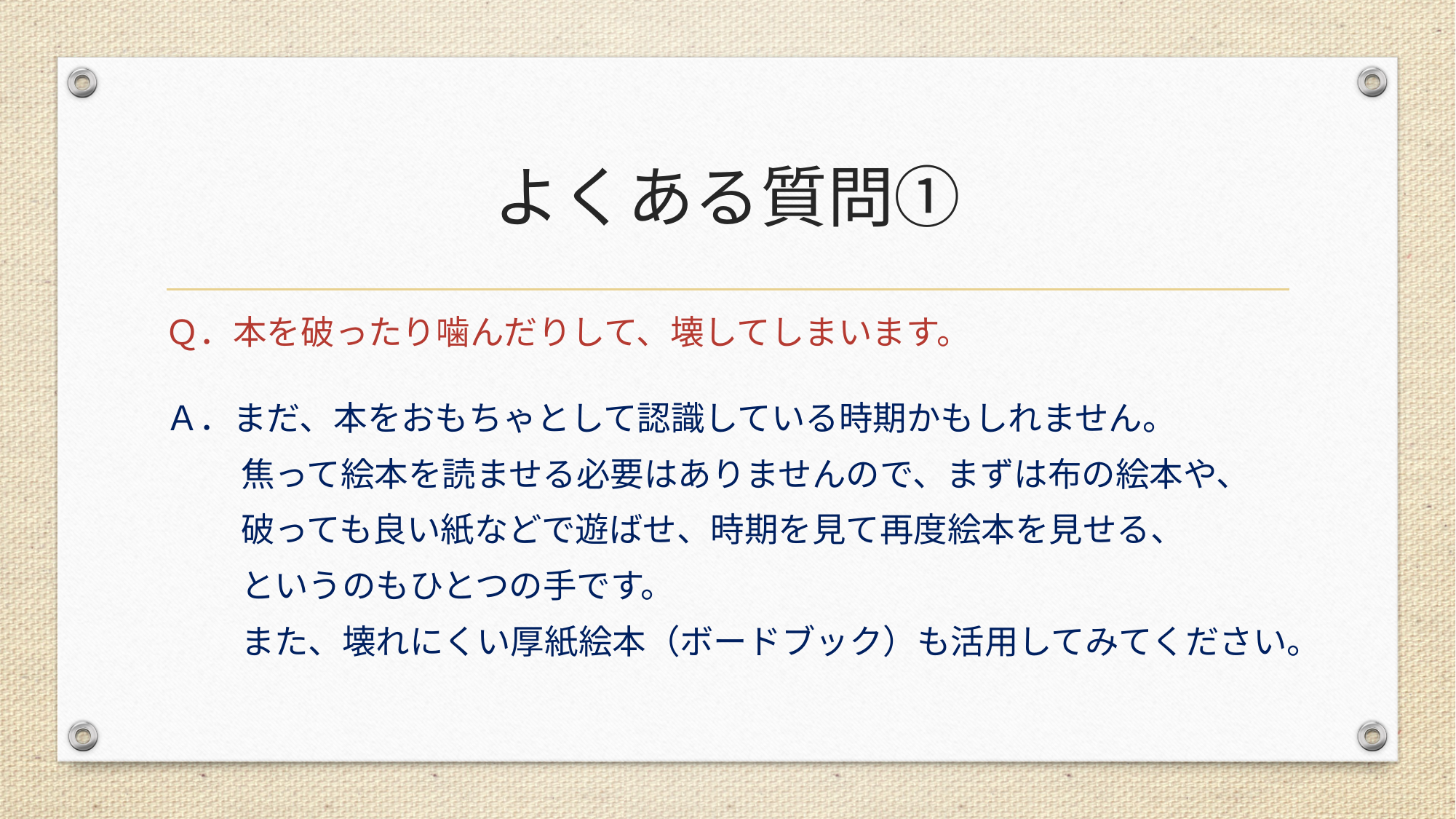

# よくある質問①
Ｑ．本を破ったり噛んだりして、壊してしまいます。

Ａ．まだ、本をおもちゃとして認識している時期かもしれません。
　　 焦って絵本を読ませる必要はありませんので、まずは布の絵本や、
　　 破っても良い紙などで遊ばせ、時期を見て再度絵本を見せる、
　　 というのもひとつの手です。
　　 また、壊れにくい厚紙絵本（ボードブック）も活用してみてください。